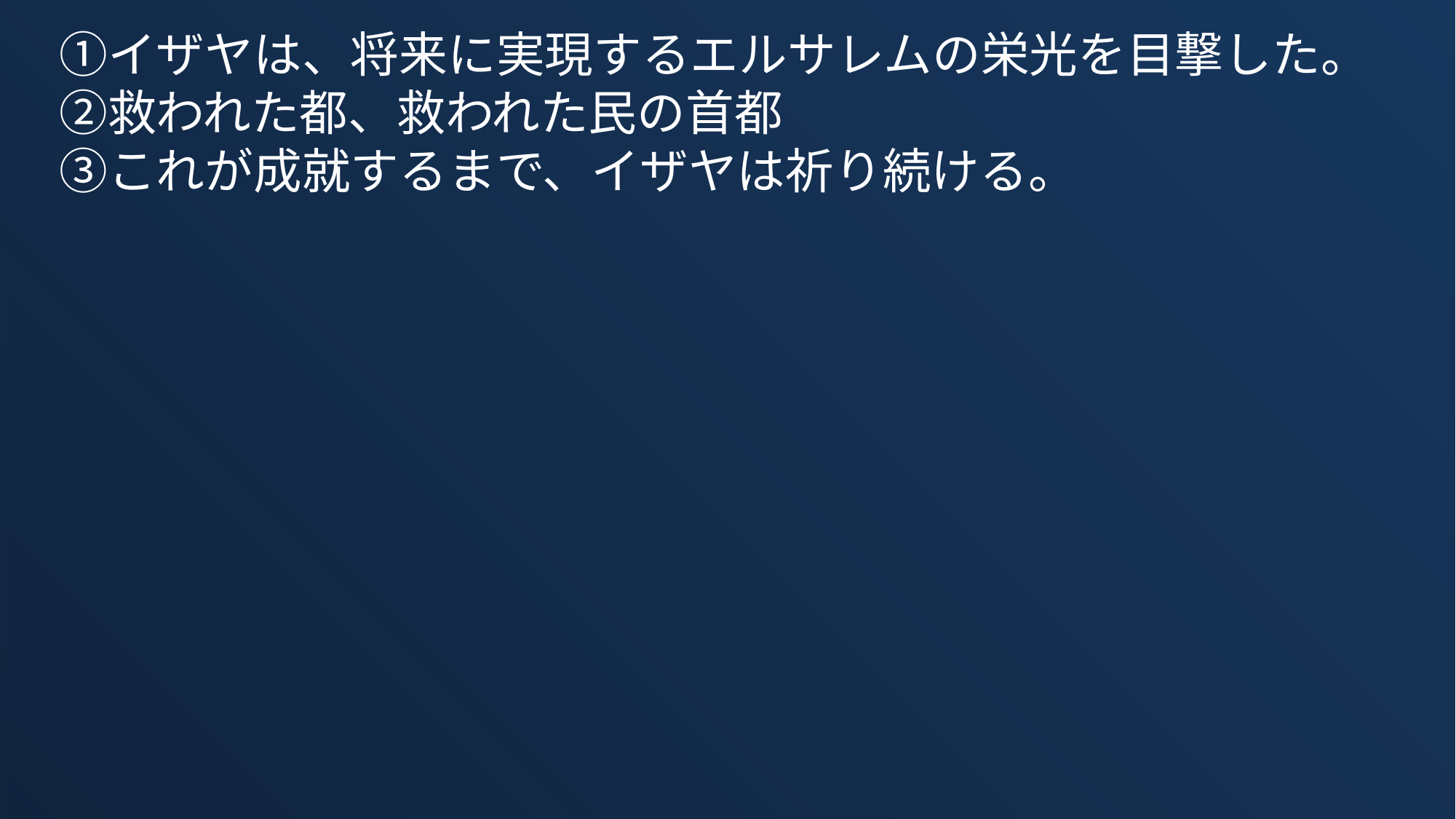

➀イザヤは、将来に実現するエルサレムの栄光を目撃した。
　②救われた都、救われた民の首都
　③これが成就するまで、イザヤは祈り続ける。